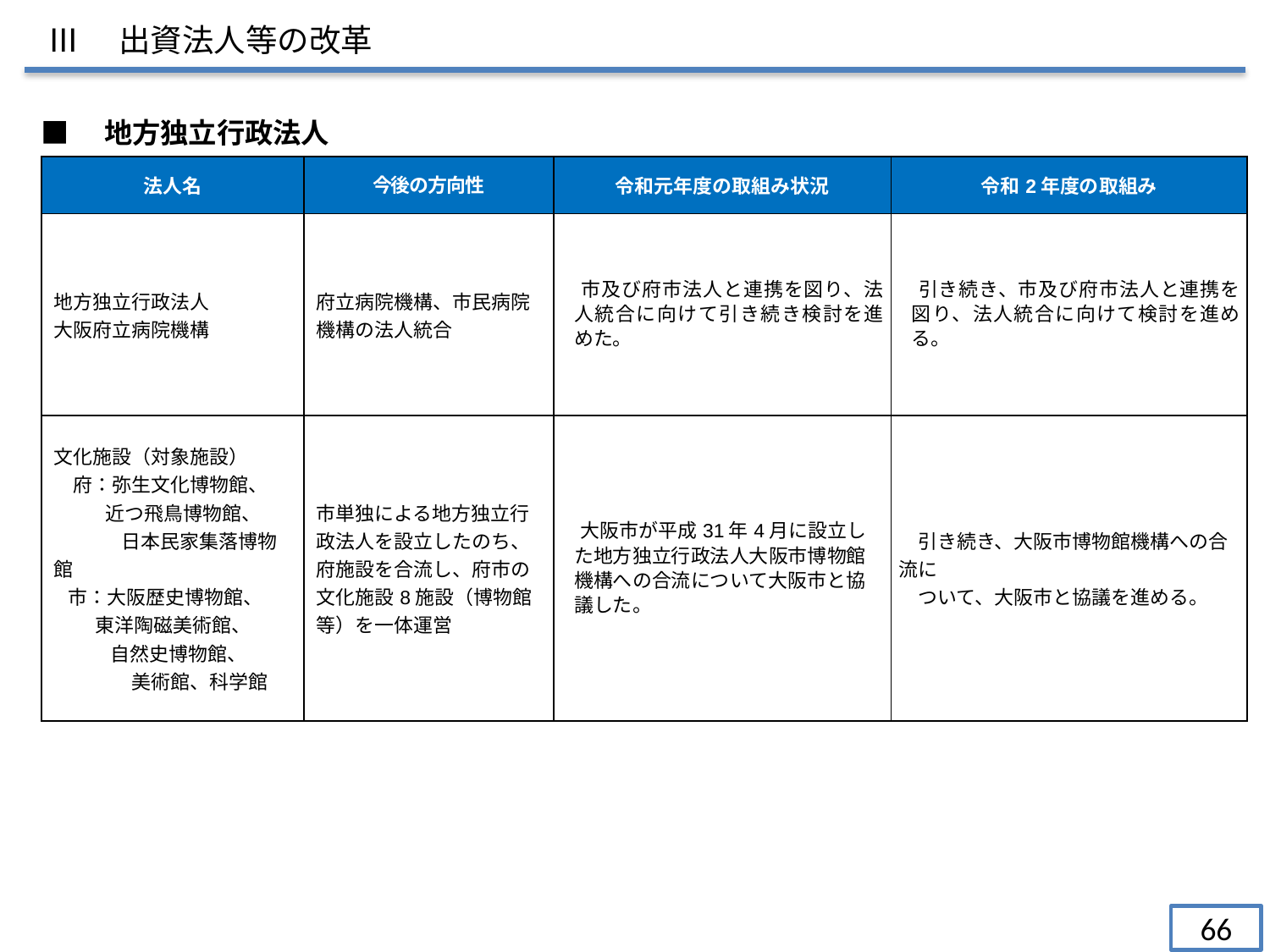

Ⅲ　出資法人等の改革
■　地方独立行政法人
| 法人名 | 今後の方向性 | 令和元年度の取組み状況 | 令和2年度の取組み |
| --- | --- | --- | --- |
| 地方独立行政法人 大阪府立病院機構 | 府立病院機構、市民病院機構の法人統合 | 市及び府市法人と連携を図り、法人統合に向けて引き続き検討を進めた。 | 引き続き、市及び府市法人と連携を図り、法人統合に向けて検討を進める。 |
| 文化施設（対象施設） 　府：弥生文化博物館、 　 近つ飛鳥博物館、 　　　 日本民家集落博物館 市：大阪歴史博物館、 東洋陶磁美術館、 　　 自然史博物館、 　　　　美術館、科学館 | 市単独による地方独立行政法人を設立したのち、府施設を合流し、府市の文化施設8施設（博物館等）を一体運営 | 大阪市が平成31年4月に設立した地方独立行政法人大阪市博物館機構への合流について大阪市と協議した。 | 引き続き、大阪市博物館機構への合流に 　ついて、大阪市と協議を進める。 |
|  |
| --- |
66